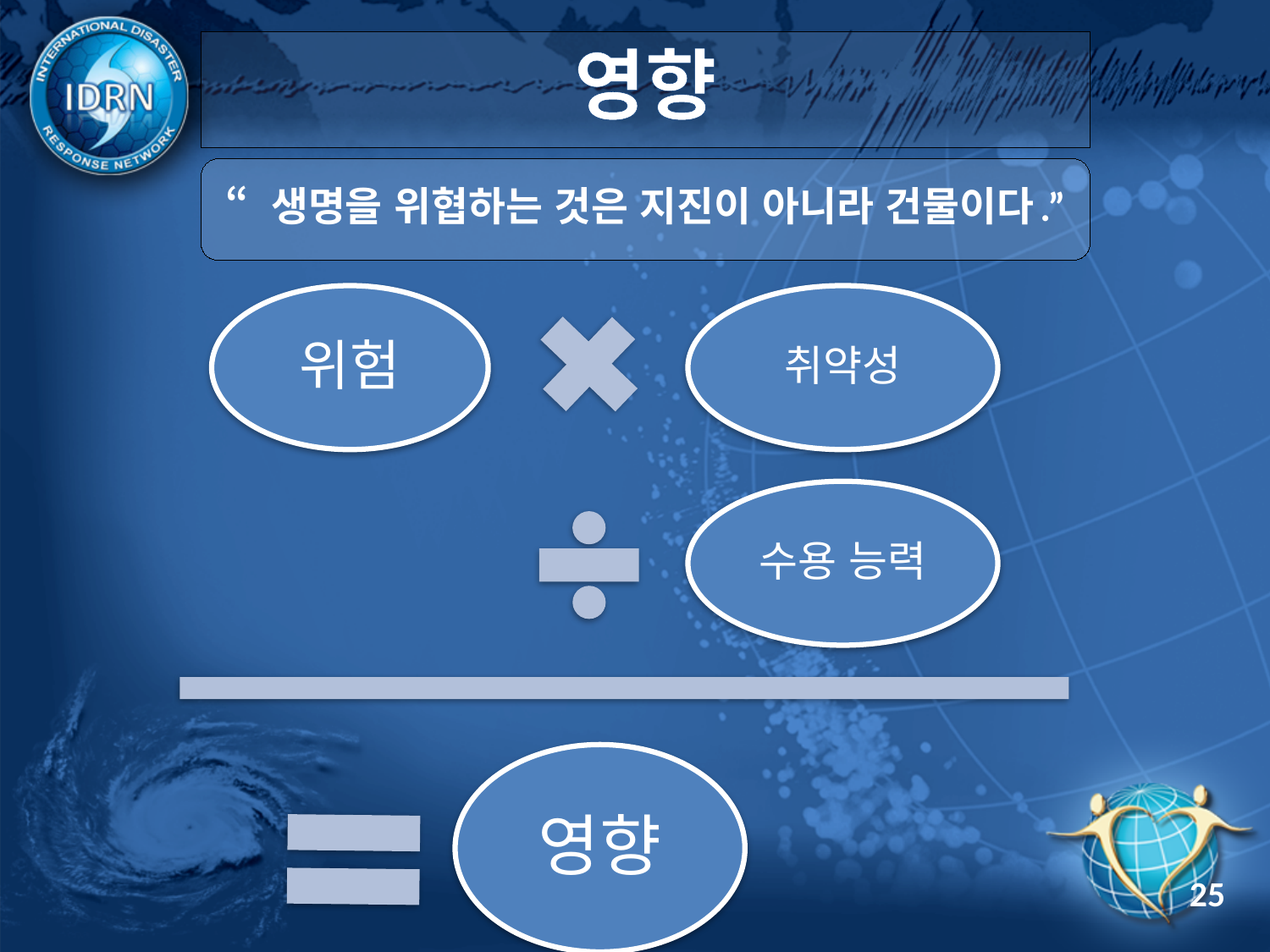

# 영향
“생명을 위협하는 것은 지진이 아니라 건물이다.”

위험

취약성

수용 능력

영향

25